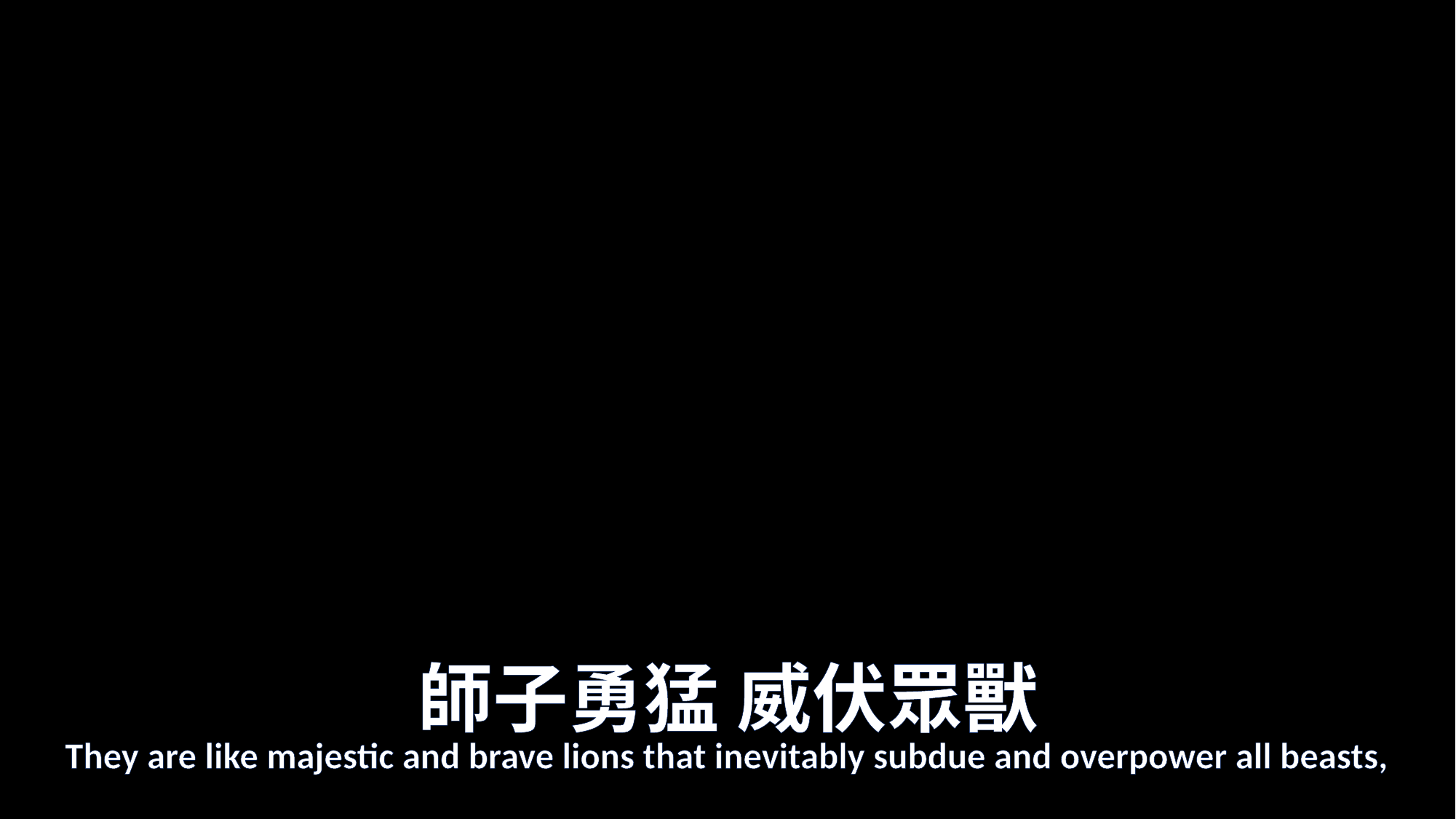

# 師子勇猛 威伏眾獸
They are like majestic and brave lions that inevitably subdue and overpower all beasts,